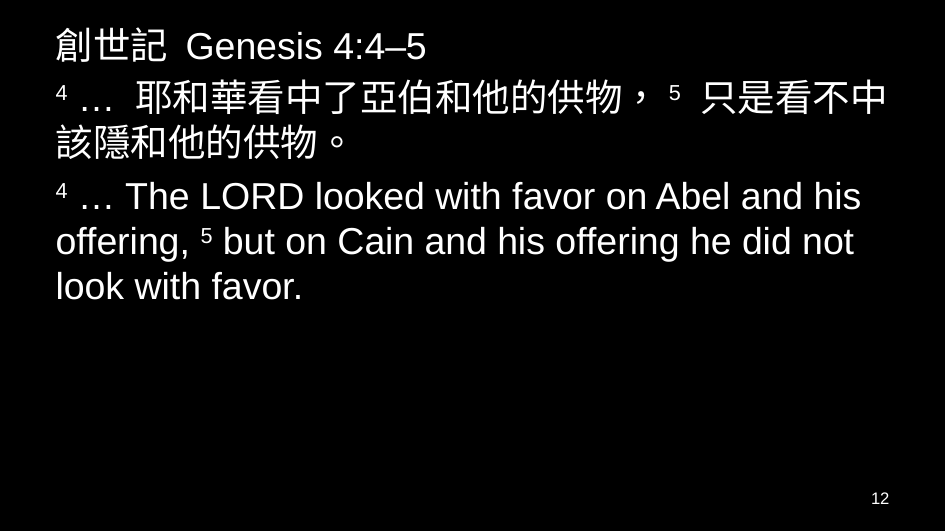

創世記 Genesis 4:4–5
4 … 耶和華看中了亞伯和他的供物，5 只是看不中該隱和他的供物。
4 … The Lord looked with favor on Abel and his offering, 5 but on Cain and his offering he did not look with favor.

12